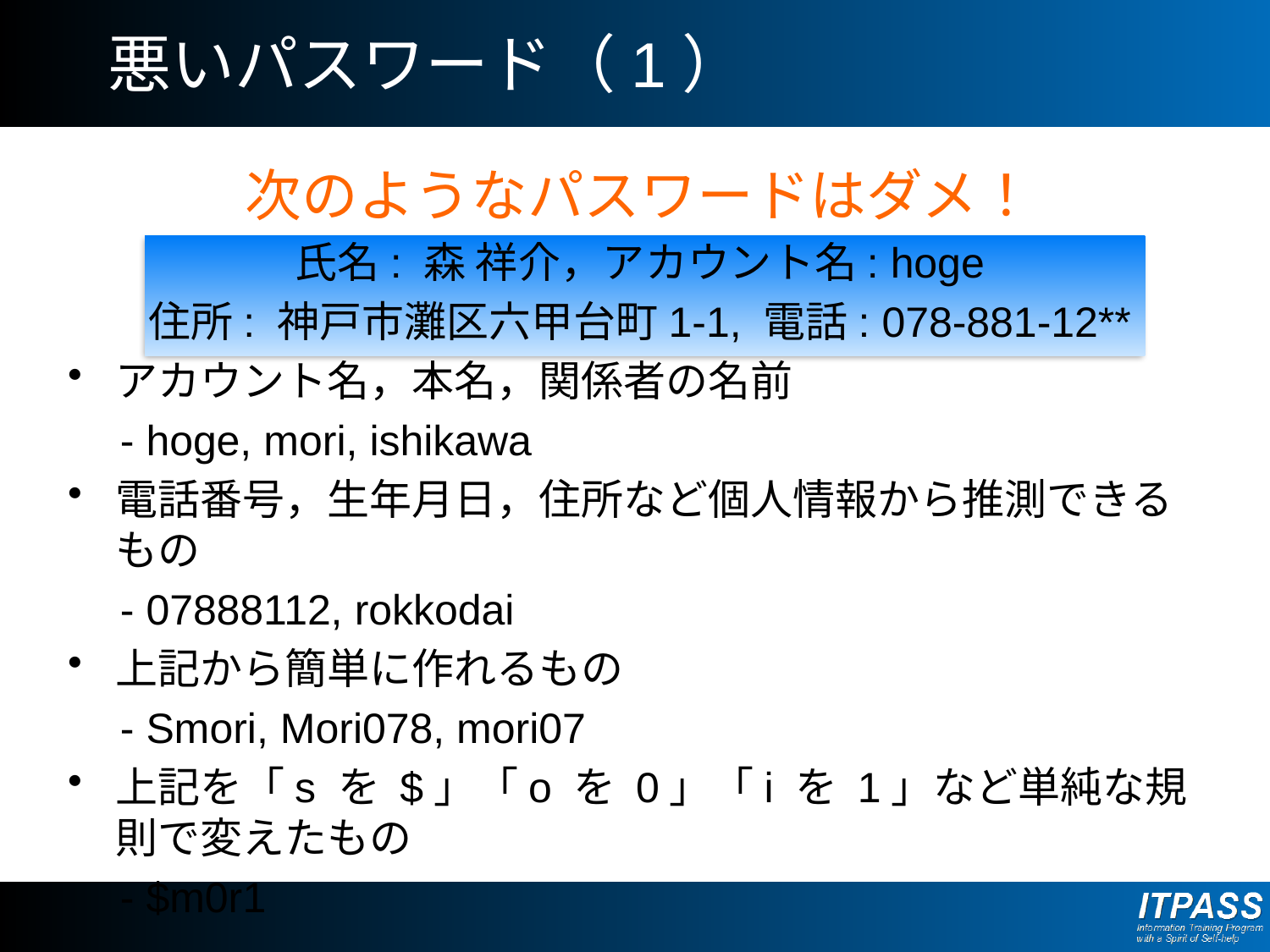

# 悪いパスワード（1）
次のようなパスワードはダメ！
氏名: 森 祥介，アカウント名: hoge
住所: 神戸市灘区六甲台町1-1, 電話: 078-881-12**
アカウント名，本名，関係者の名前
　- hoge, mori, ishikawa
電話番号，生年月日，住所など個人情報から推測できるもの
　- 07888112, rokkodai
上記から簡単に作れるもの
　- Smori, Mori078, mori07
上記を「s を $」「o を 0」「i を 1」など単純な規則で変えたもの
　- $m0r1